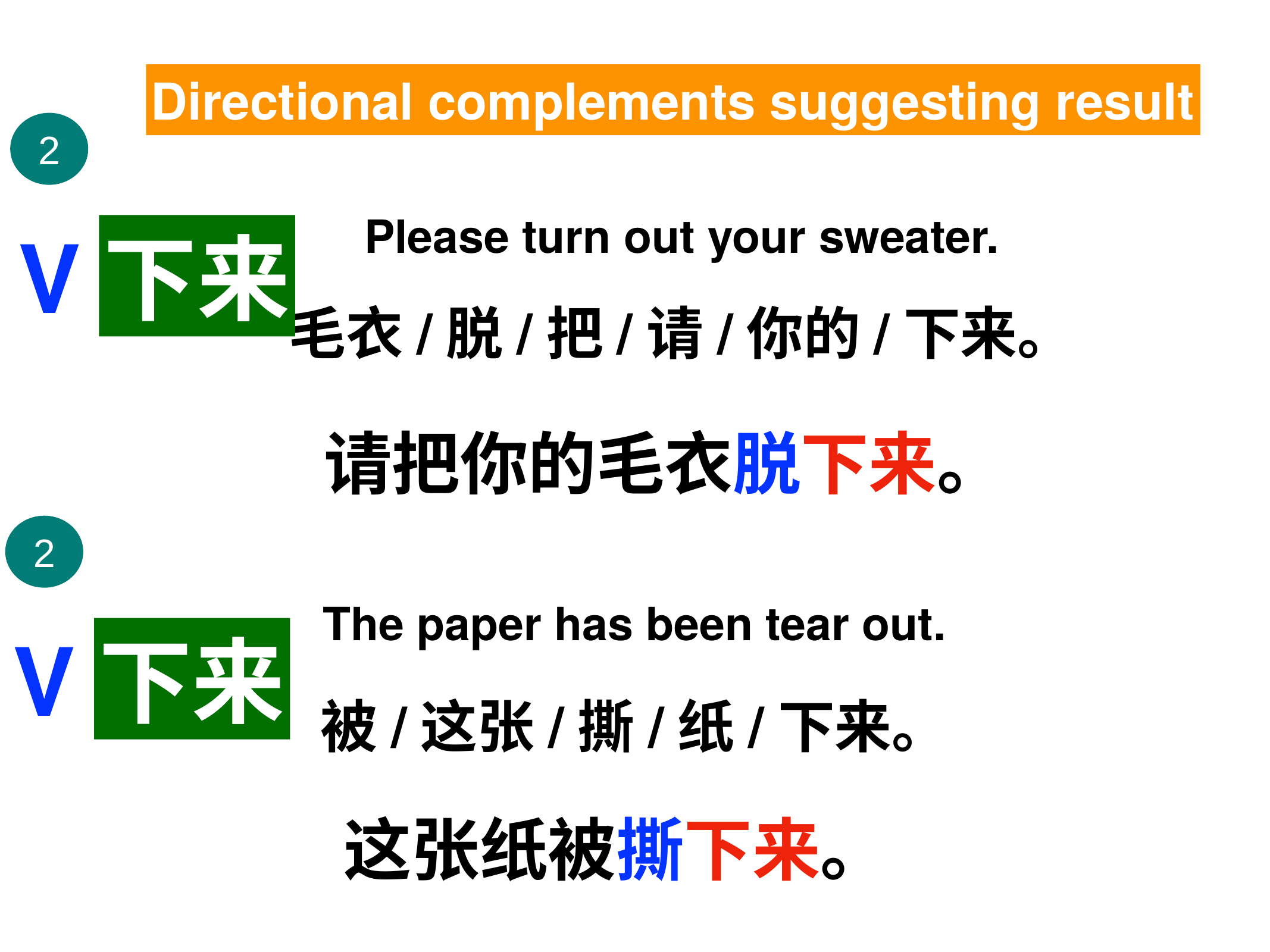

Directional complements suggesting result
2
Please turn out your sweater.
毛衣/脱/把/请/你的/下来。
下来
V
请把你的毛衣脱下来。
2
The paper has been tear out.
被/这张/撕/纸/下来。
下来
V
这张纸被撕下来。